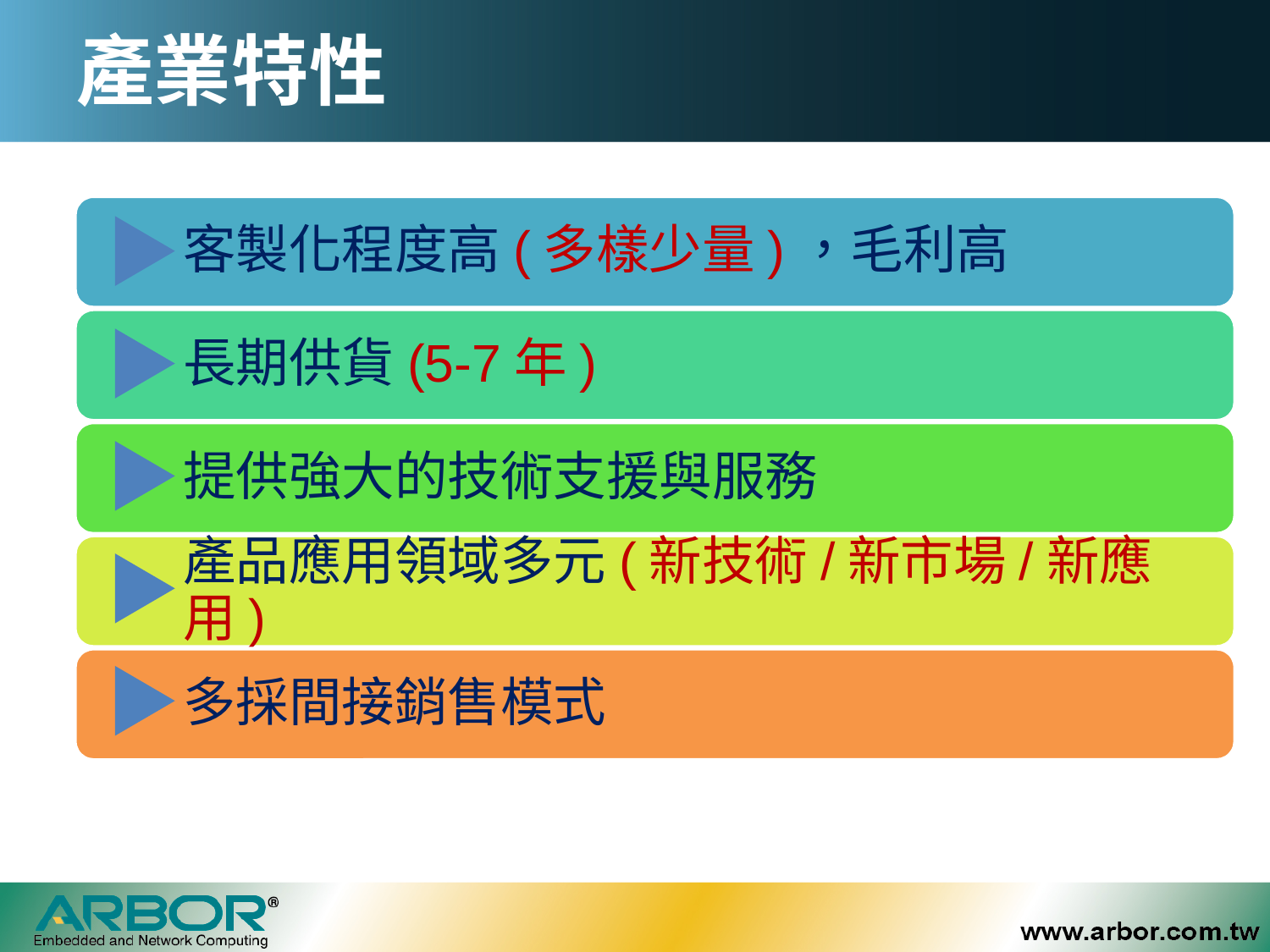

# 產業特性
客製化程度高(多樣少量)，毛利高
長期供貨(5-7年)
提供強大的技術支援與服務
產品應用領域多元(新技術/新市場/新應用)
多採間接銷售模式

12